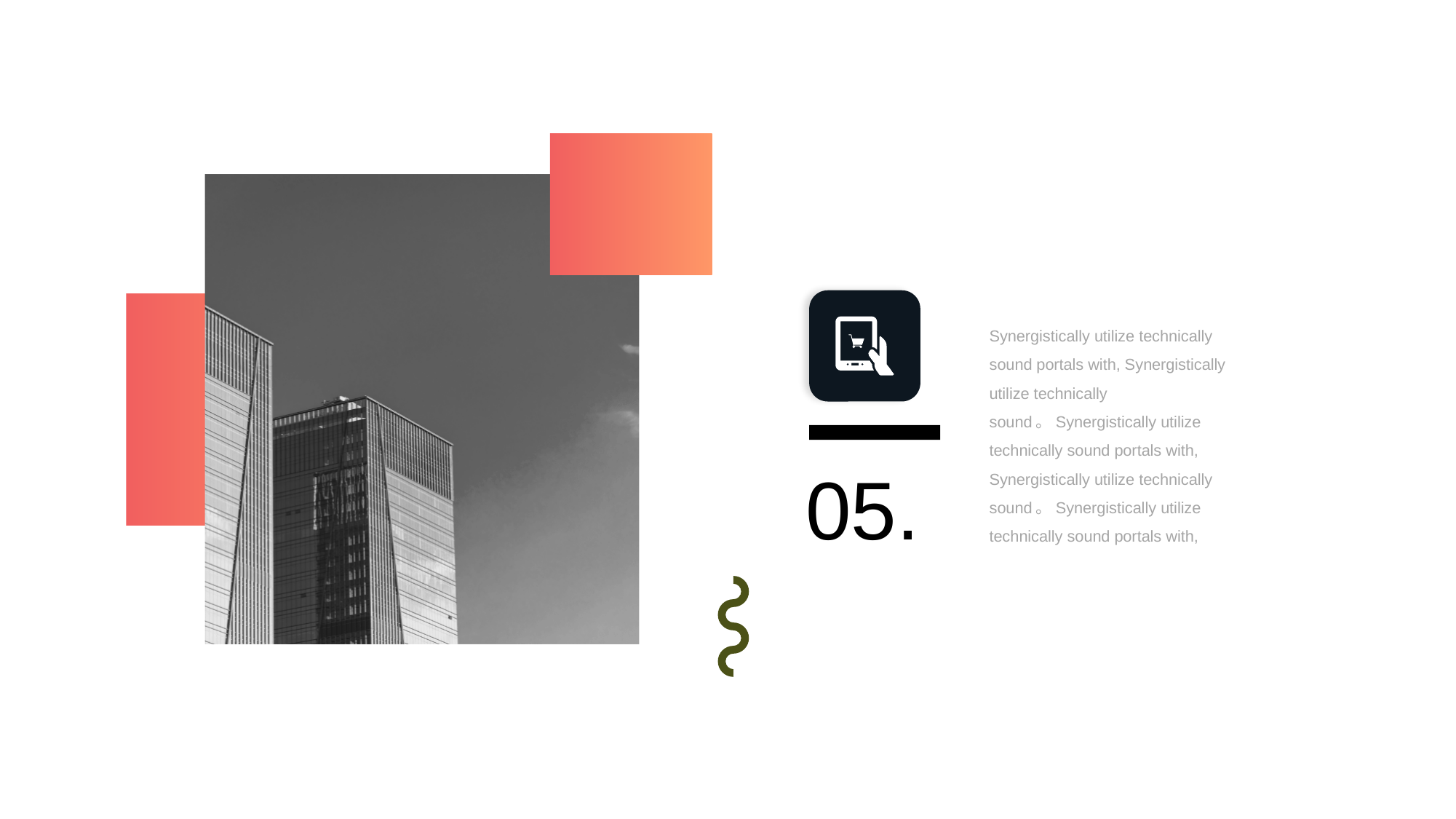

Synergistically utilize technically sound portals with, Synergistically utilize technically sound。Synergistically utilize technically sound portals with, Synergistically utilize technically sound。Synergistically utilize technically sound portals with,

05.

PPT模板 http://www.1ppt.com/moban/